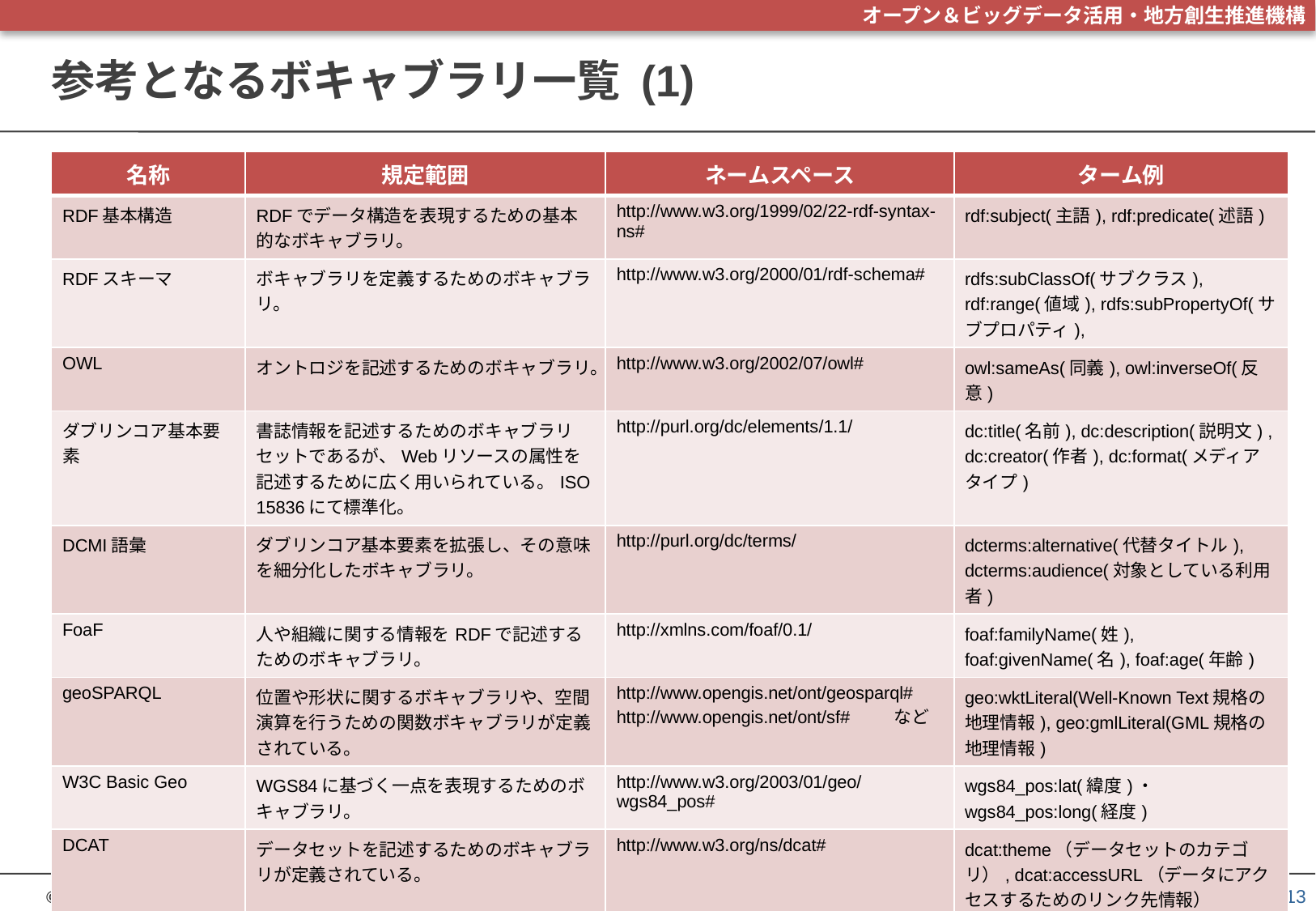

# 参考となるボキャブラリ一覧 (1)
| 名称 | 規定範囲 | ネームスペース | ターム例 |
| --- | --- | --- | --- |
| RDF基本構造 | RDFでデータ構造を表現するための基本的なボキャブラリ。 | http://www.w3.org/1999/02/22-rdf-syntax-ns# | rdf:subject(主語), rdf:predicate(述語) |
| RDFスキーマ | ボキャブラリを定義するためのボキャブラリ。 | http://www.w3.org/2000/01/rdf-schema# | rdfs:subClassOf(サブクラス), rdf:range(値域), rdfs:subPropertyOf(サブプロパティ), |
| OWL | オントロジを記述するためのボキャブラリ。 | http://www.w3.org/2002/07/owl# | owl:sameAs(同義), owl:inverseOf(反意) |
| ダブリンコア基本要素 | 書誌情報を記述するためのボキャブラリセットであるが、Webリソースの属性を記述するために広く用いられている。ISO 15836にて標準化。 | http://purl.org/dc/elements/1.1/ | dc:title(名前), dc:description(説明文) , dc:creator(作者), dc:format(メディアタイプ) |
| DCMI語彙 | ダブリンコア基本要素を拡張し、その意味を細分化したボキャブラリ。 | http://purl.org/dc/terms/ | dcterms:alternative(代替タイトル), dcterms:audience(対象としている利用者) |
| FoaF | 人や組織に関する情報をRDFで記述するためのボキャブラリ。 | http://xmlns.com/foaf/0.1/ | foaf:familyName(姓), foaf:givenName(名), foaf:age(年齢) |
| geoSPARQL | 位置や形状に関するボキャブラリや、空間演算を行うための関数ボキャブラリが定義されている。 | http://www.opengis.net/ont/geosparql# http://www.opengis.net/ont/sf# 　　など | geo:wktLiteral(Well-Known Text規格の地理情報), geo:gmlLiteral(GML規格の地理情報) |
| W3C Basic Geo | WGS84に基づく一点を表現するためのボキャブラリ。 | http://www.w3.org/2003/01/geo/wgs84\_pos# | wgs84\_pos:lat(緯度)・wgs84\_pos:long(経度) |
| DCAT | データセットを記述するためのボキャブラリが定義されている。 | http://www.w3.org/ns/dcat# | dcat:theme（データセットのカテゴリ）, dcat:accessURL（データにアクセスするためのリンク先情報） |
13